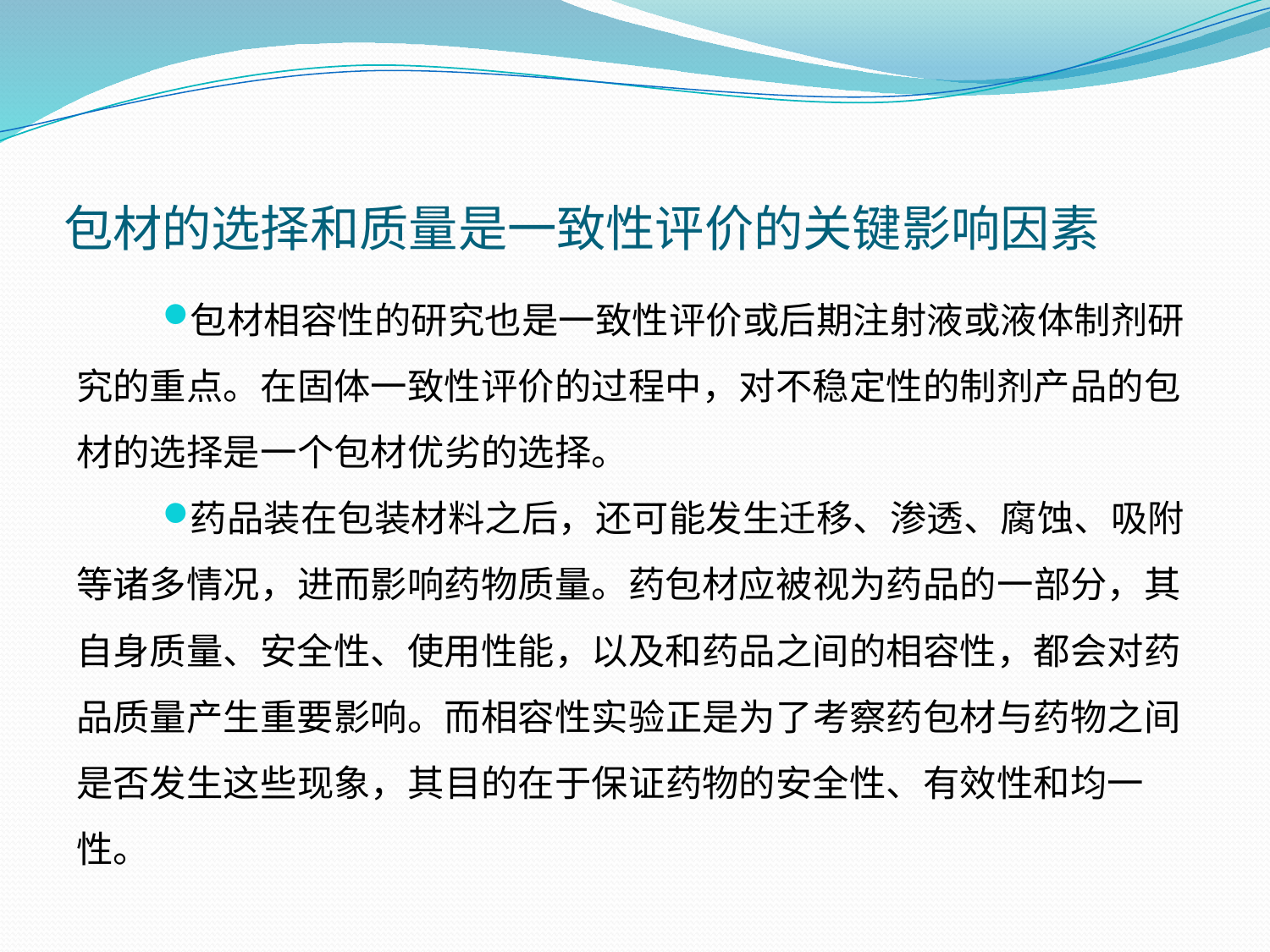

# 包材的选择和质量是一致性评价的关键影响因素
包材相容性的研究也是一致性评价或后期注射液或液体制剂研究的重点。在固体一致性评价的过程中，对不稳定性的制剂产品的包材的选择是一个包材优劣的选择。
药品装在包装材料之后，还可能发生迁移、渗透、腐蚀、吸附等诸多情况，进而影响药物质量。药包材应被视为药品的一部分，其自身质量、安全性、使用性能，以及和药品之间的相容性，都会对药品质量产生重要影响。而相容性实验正是为了考察药包材与药物之间是否发生这些现象，其目的在于保证药物的安全性、有效性和均一性。